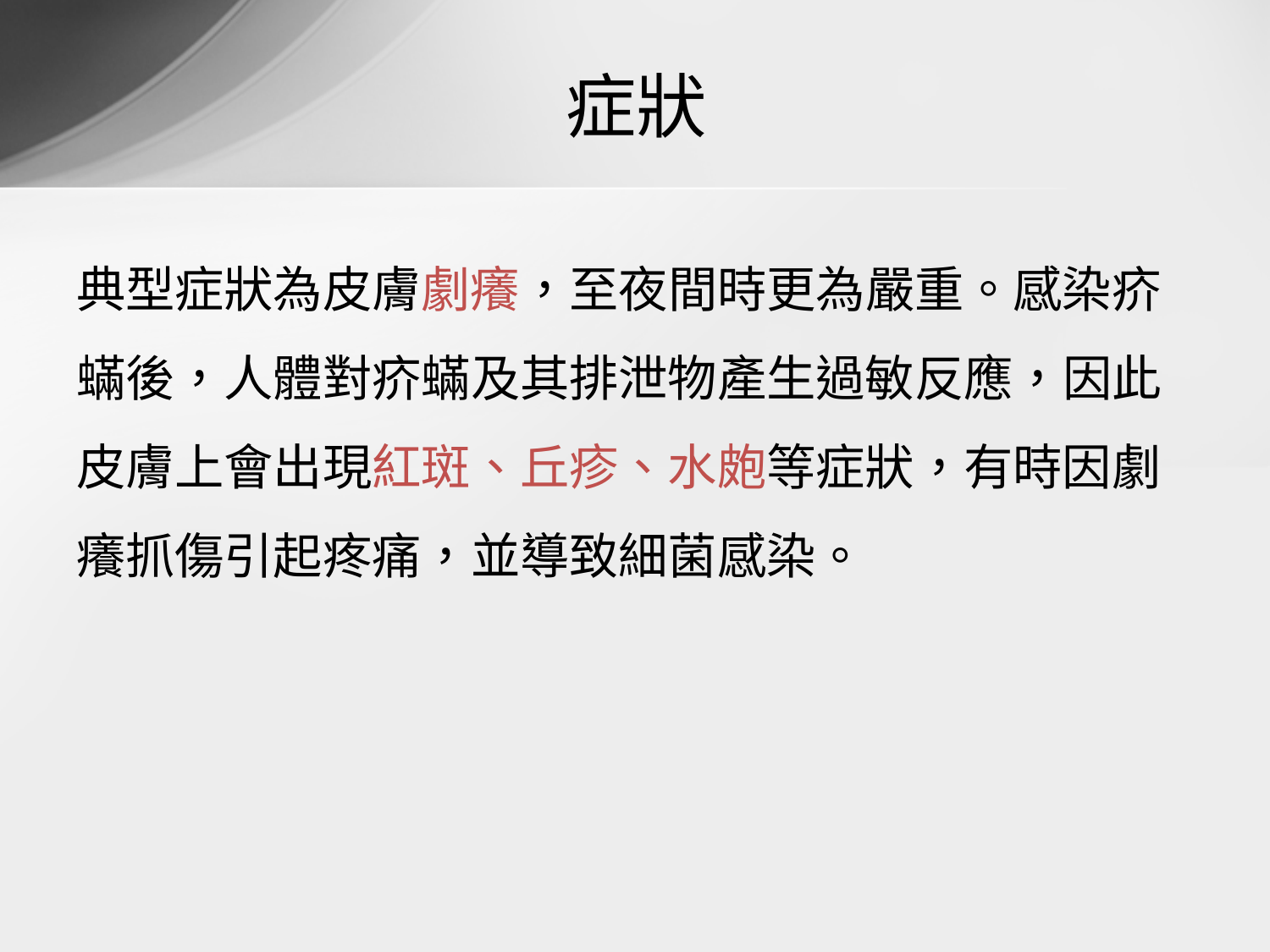

# 症狀
典型症狀為皮膚劇癢，至夜間時更為嚴重。感染疥蟎後，人體對疥蟎及其排泄物產生過敏反應，因此皮膚上會出現紅斑、丘疹、水皰等症狀，有時因劇癢抓傷引起疼痛，並導致細菌感染。